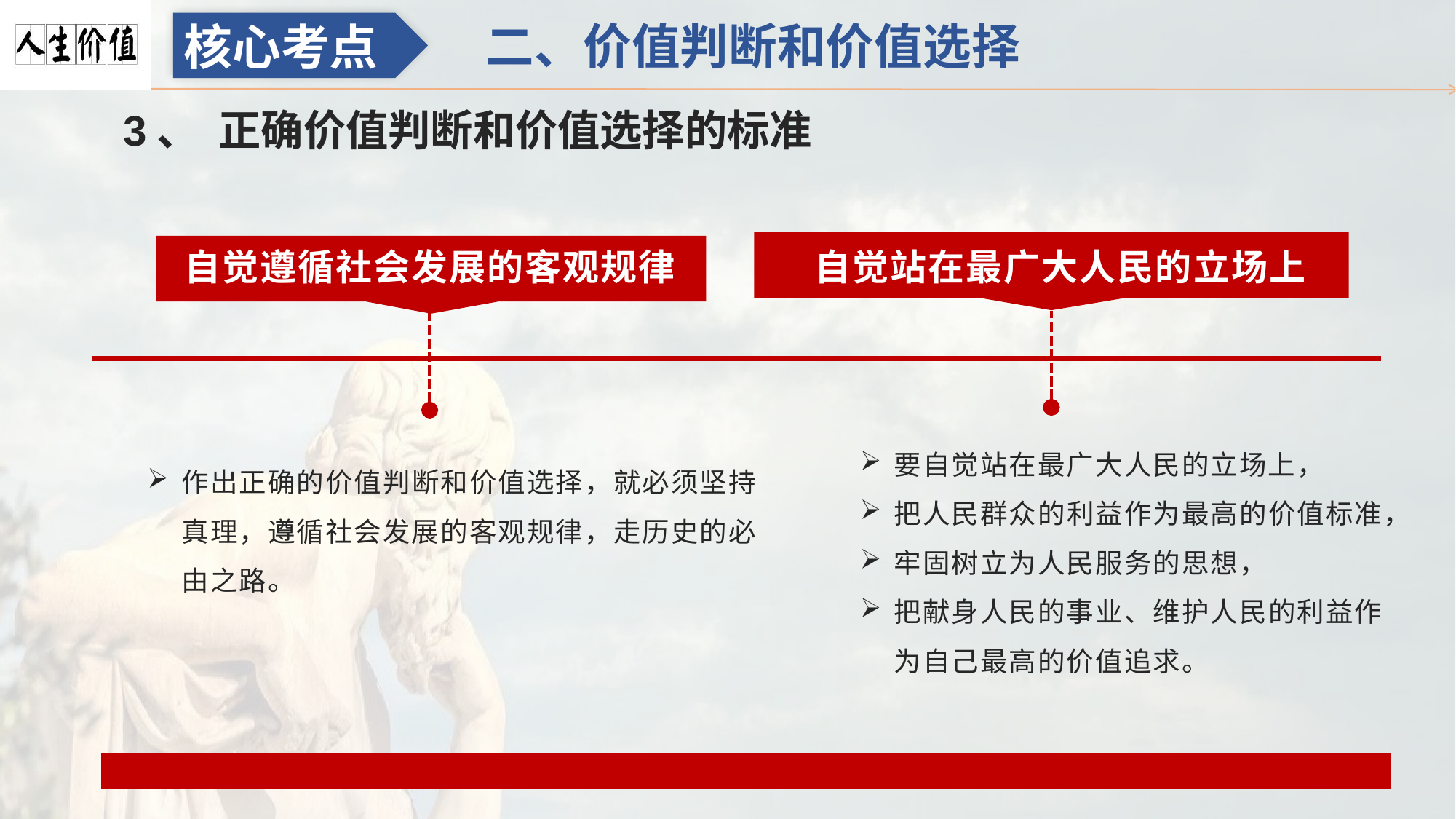

二、价值判断和价值选择
核心考点
3、  正确价值判断和价值选择的标准

自觉站在最广大人民的立场上

自觉遵循社会发展的客观规律
要自觉站在最广大人民的立场上，
把人民群众的利益作为最高的价值标准，
牢固树立为人民服务的思想，
把献身人民的事业、维护人民的利益作为自己最高的价值追求。
作出正确的价值判断和价值选择，就必须坚持真理，遵循社会发展的客观规律，走历史的必由之路。